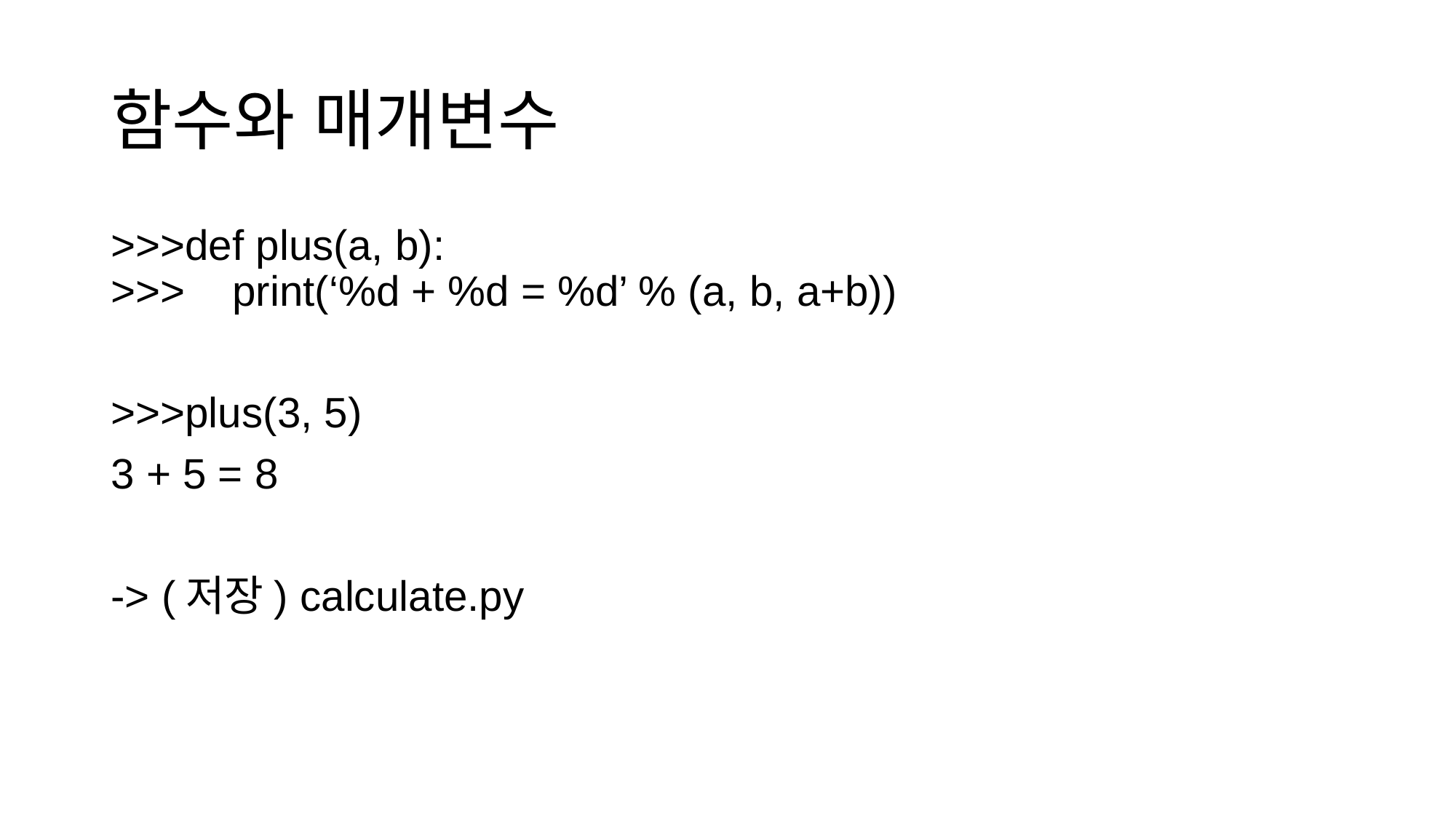

# 함수와 매개변수
>>>def plus(a, b):
>>>    print(‘%d + %d = %d’ % (a, b, a+b))

>>>plus(3, 5)
3 + 5 = 8

-> (저장) calculate.py